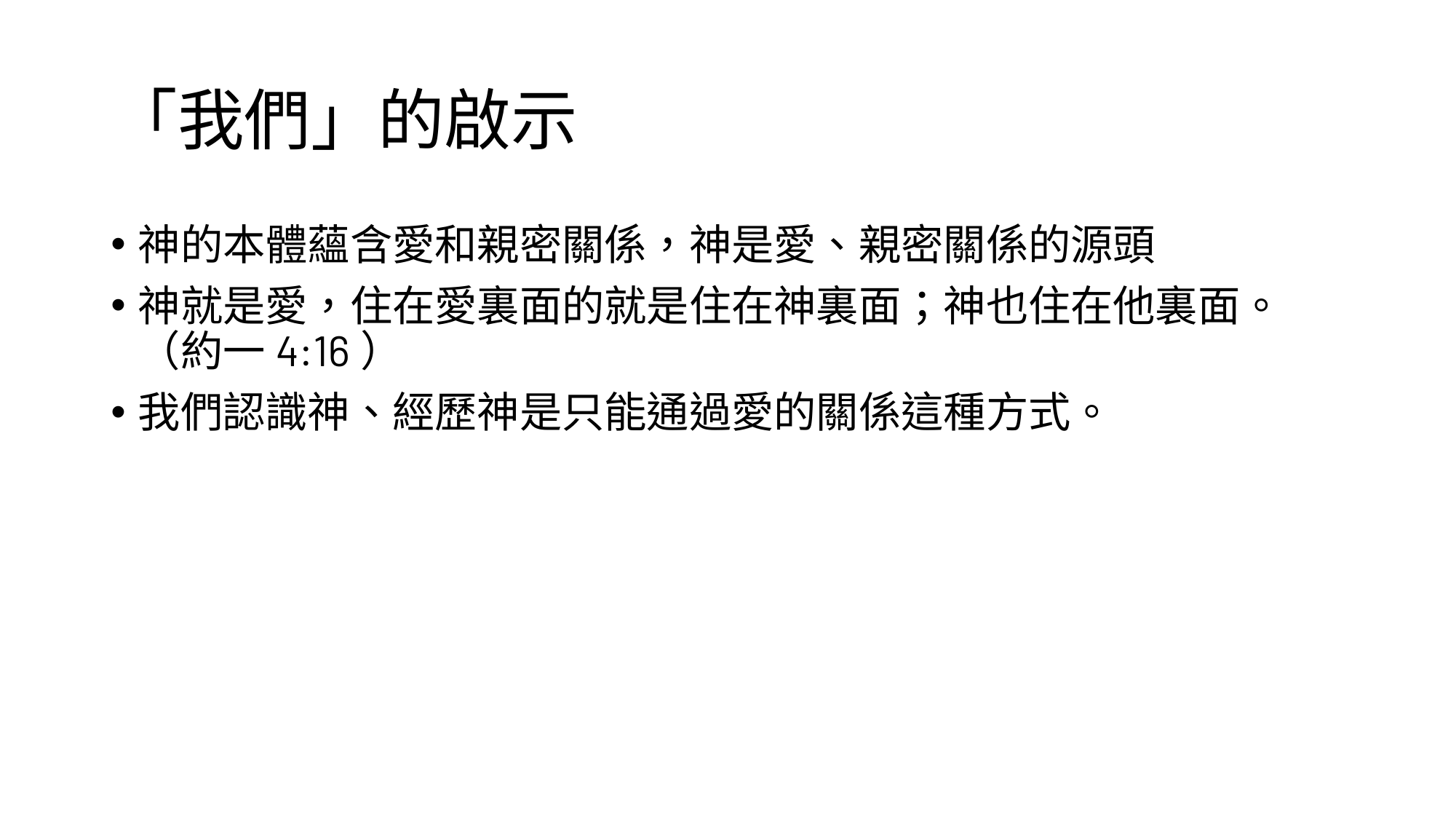

# 「我們」的啟示
神的本體蘊含愛和親密關係，神是愛、親密關係的源頭
神就是愛，住在愛裏面的就是住在神裏面；神也住在他裏面。（約一4:16）
我們認識神、經歷神是只能通過愛的關係這種方式。